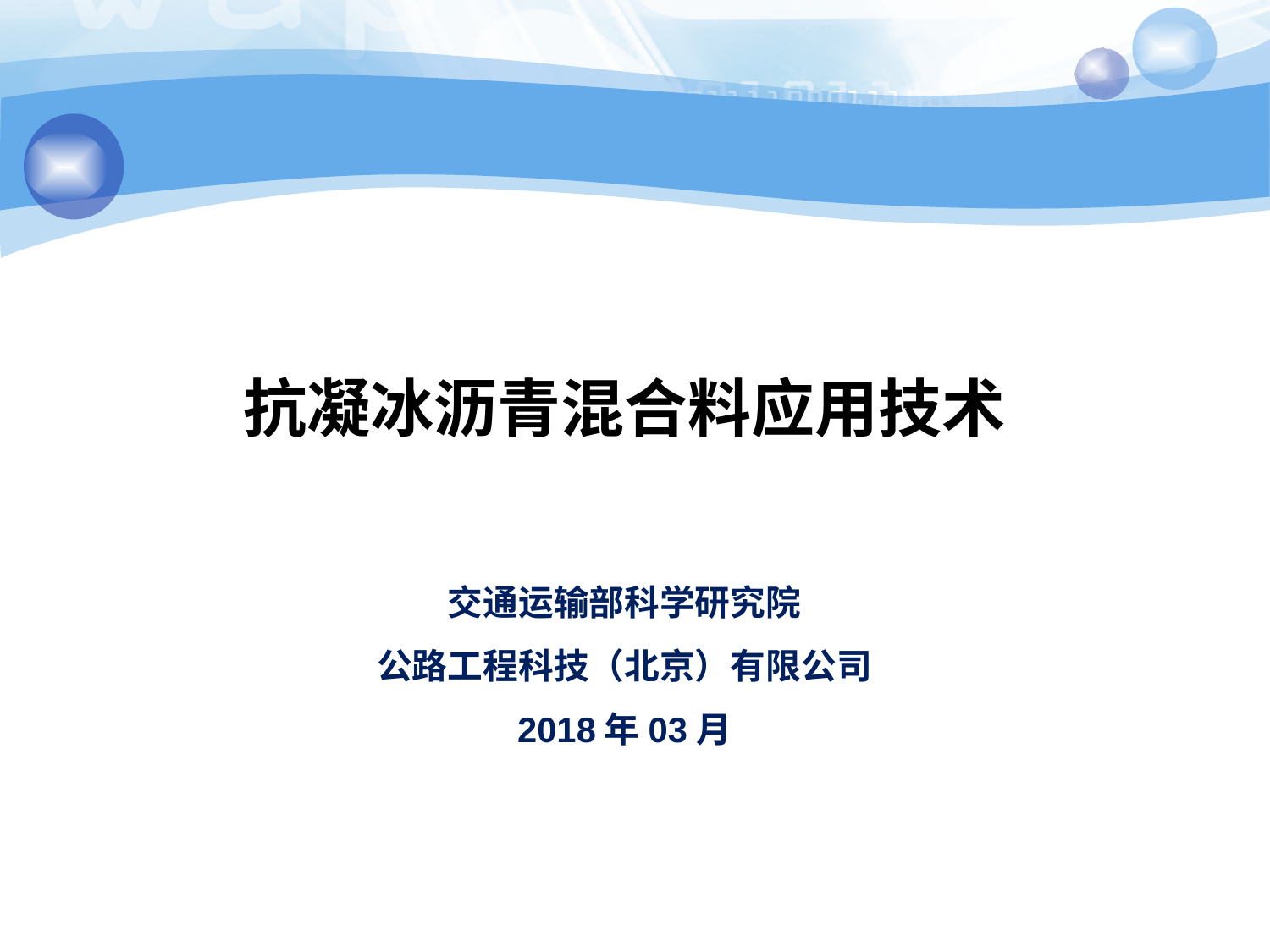

抗凝冰沥青混合料应用技术
交通运输部科学研究院
公路工程科技（北京）有限公司
2018年03月
1